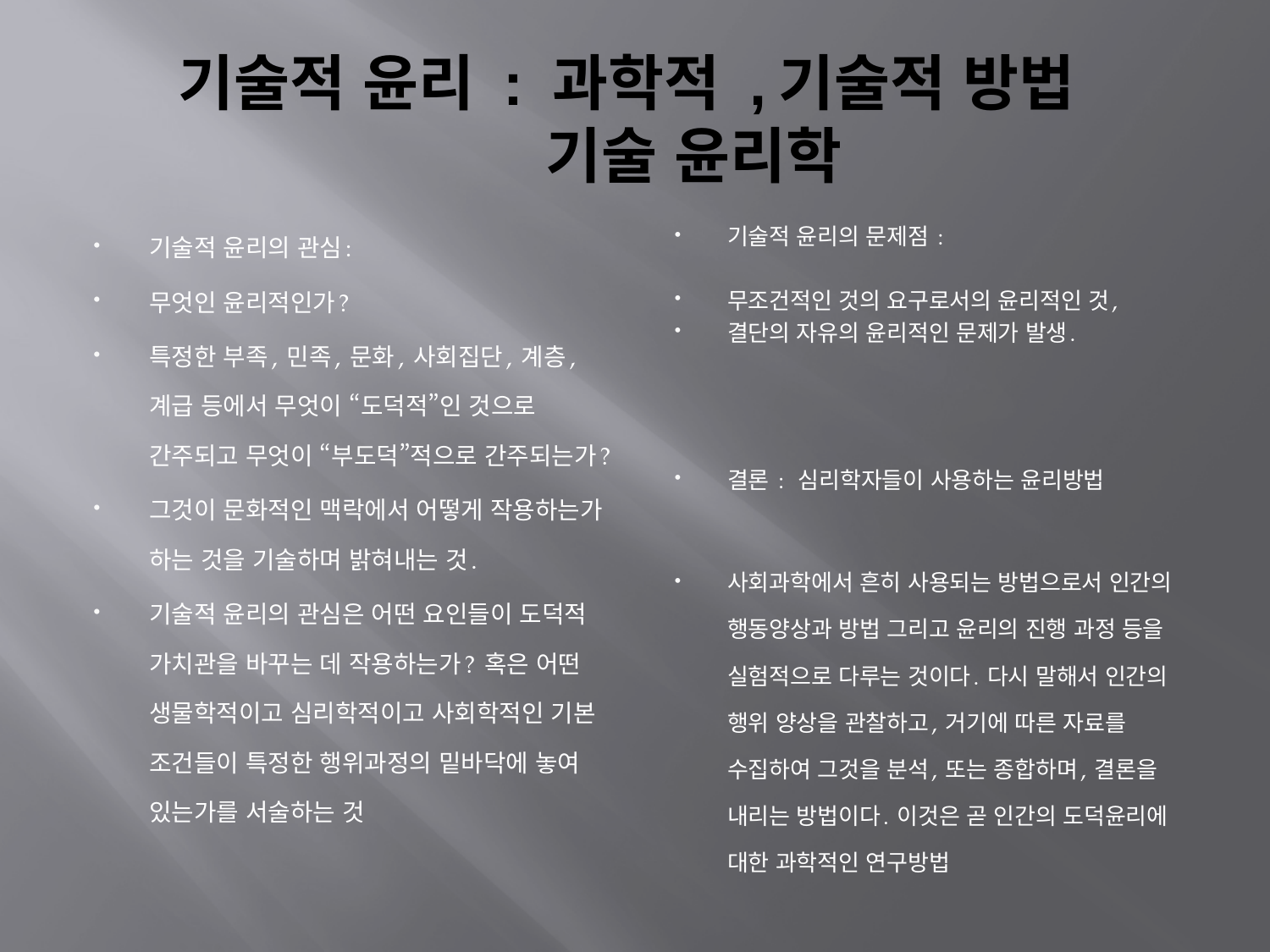

# 기술적 윤리 : 과학적 ,기술적 방법 기술 윤리학
기술적 윤리의 관심:
무엇인 윤리적인가?
특정한 부족, 민족, 문화, 사회집단, 계층, 계급 등에서 무엇이 “도덕적”인 것으로 간주되고 무엇이 “부도덕”적으로 간주되는가?
그것이 문화적인 맥락에서 어떻게 작용하는가 하는 것을 기술하며 밝혀내는 것.
기술적 윤리의 관심은 어떤 요인들이 도덕적 가치관을 바꾸는 데 작용하는가? 혹은 어떤 생물학적이고 심리학적이고 사회학적인 기본 조건들이 특정한 행위과정의 밑바닥에 놓여 있는가를 서술하는 것
기술적 윤리의 문제점 :

무조건적인 것의 요구로서의 윤리적인 것,
결단의 자유의 윤리적인 문제가 발생.

결론 :  심리학자들이 사용하는 윤리방법

사회과학에서 흔히 사용되는 방법으로서 인간의 행동양상과 방법 그리고 윤리의 진행 과정 등을 실험적으로 다루는 것이다. 다시 말해서 인간의 행위 양상을 관찰하고, 거기에 따른 자료를 수집하여 그것을 분석, 또는 종합하며, 결론을 내리는 방법이다. 이것은 곧 인간의 도덕윤리에 대한 과학적인 연구방법